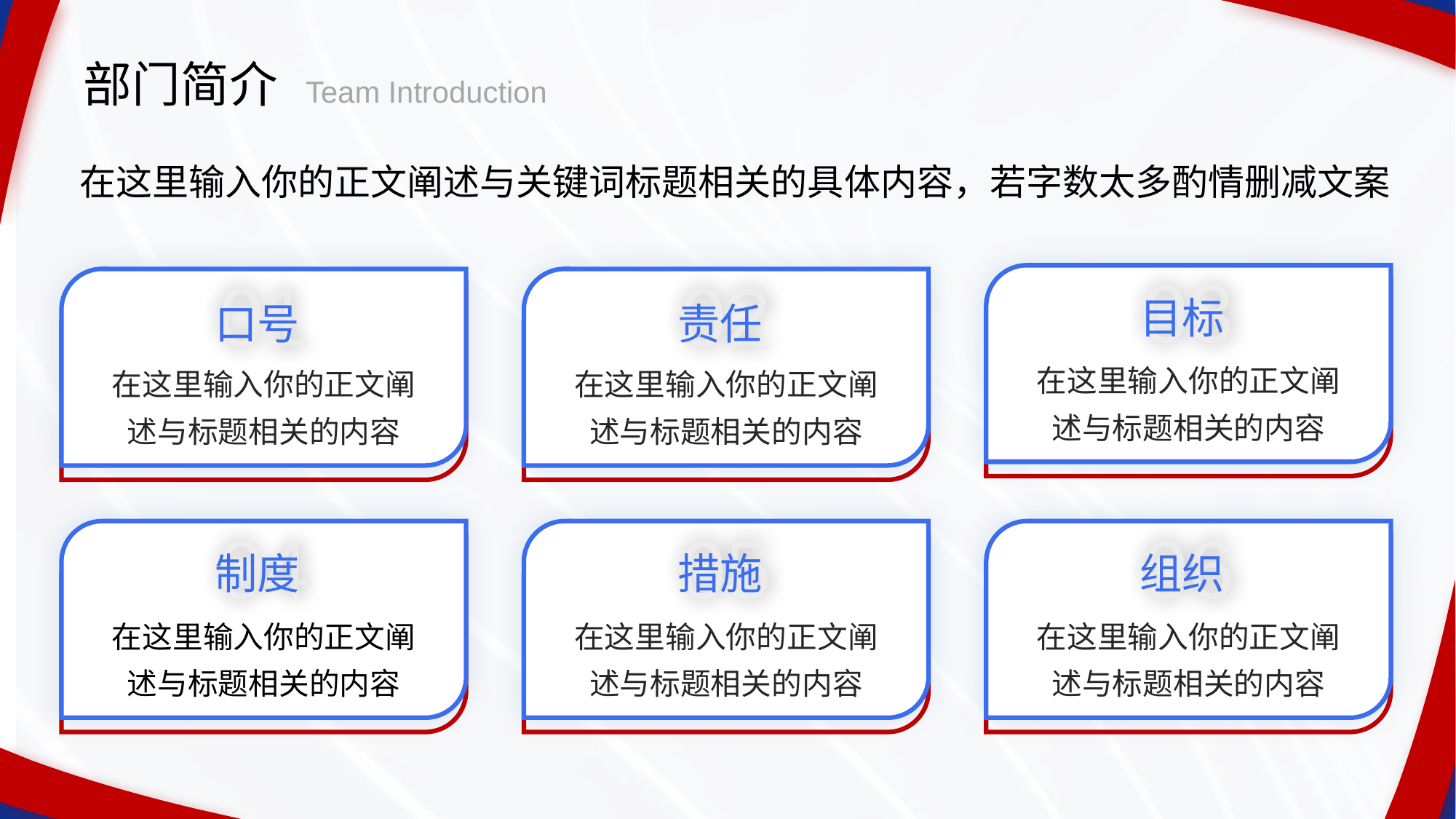

部门简介
Team Introduction
在这里输入你的正文阐述与关键词标题相关的具体内容，若字数太多酌情删减文案
03
01
02

目标
口号
责任
在这里输入你的正文阐述与标题相关的内容
在这里输入你的正文阐述与标题相关的内容
在这里输入你的正文阐述与标题相关的内容
04
05
06

制度
措施
组织
在这里输入你的正文阐述与标题相关的内容
在这里输入你的正文阐述与标题相关的内容
在这里输入你的正文阐述与标题相关的内容